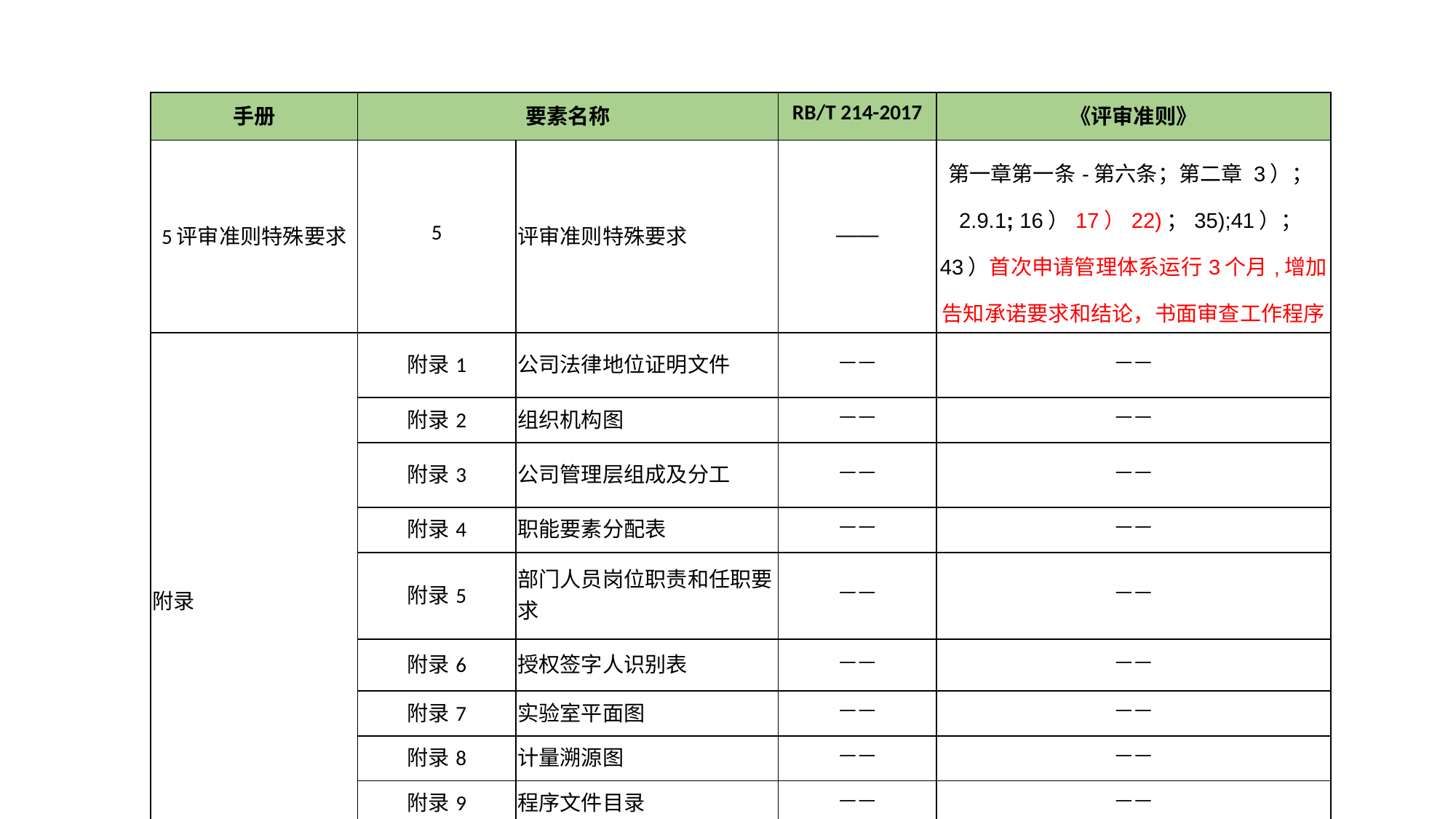

| 手册 | 要素名称 |  | RB/T 214-2017 | 《评审准则》 |
| --- | --- | --- | --- | --- |
| 5评审准则特殊要求 | 5 | 评审准则特殊要求 | —— | 第一章第一条-第六条；第二章 3）；2.9.1; 16）17）22)；35);41）；43）首次申请管理体系运行3个月,增加告知承诺要求和结论，书面审查工作程序 |
| 附录 | 附录1 | 公司法律地位证明文件 | —— | —— |
|  | 附录2 | 组织机构图 | —— | —— |
|  | 附录3 | 公司管理层组成及分工 | —— | —— |
|  | 附录4 | 职能要素分配表 | —— | —— |
|  | 附录5 | 部门人员岗位职责和任职要求 | —— | —— |
|  | 附录6 | 授权签字人识别表 | —— | —— |
|  | 附录7 | 实验室平面图 | —— | —— |
|  | 附录8 | 计量溯源图 | —— | —— |
|  | 附录9 | 程序文件目录 | —— | —— |
|  | 附录10 | 作业指导书目录 | —— | —— |